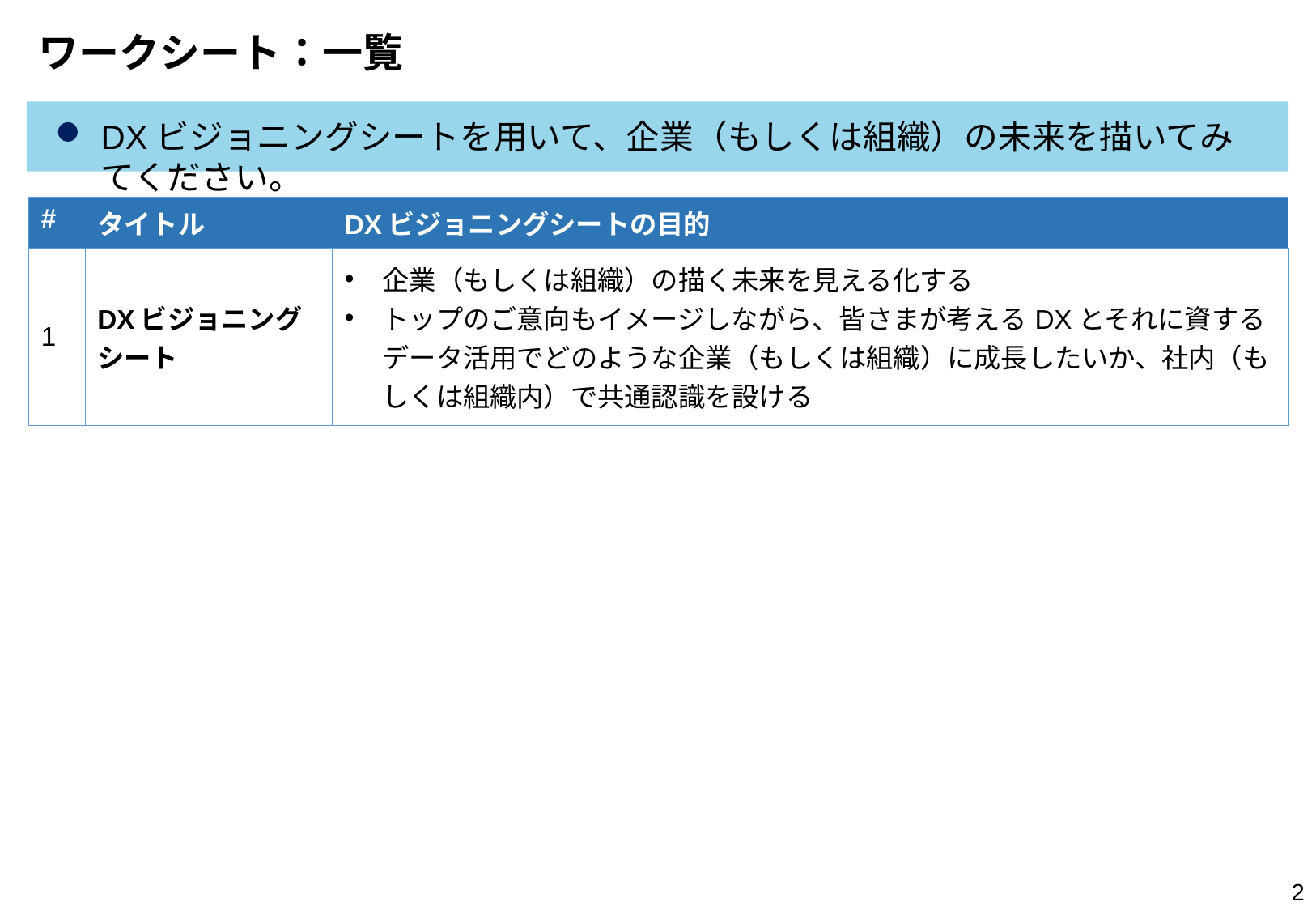

# ワークシート：一覧
DXビジョニングシートを用いて、企業（もしくは組織）の未来を描いてみてください。
| # | タイトル | DXビジョニングシートの目的 |
| --- | --- | --- |
| 1 | DXビジョニング シート | 企業（もしくは組織）の描く未来を見える化する トップのご意向もイメージしながら、皆さまが考えるDXとそれに資するデータ活用でどのような企業（もしくは組織）に成長したいか、社内（もしくは組織内）で共通認識を設ける |
2